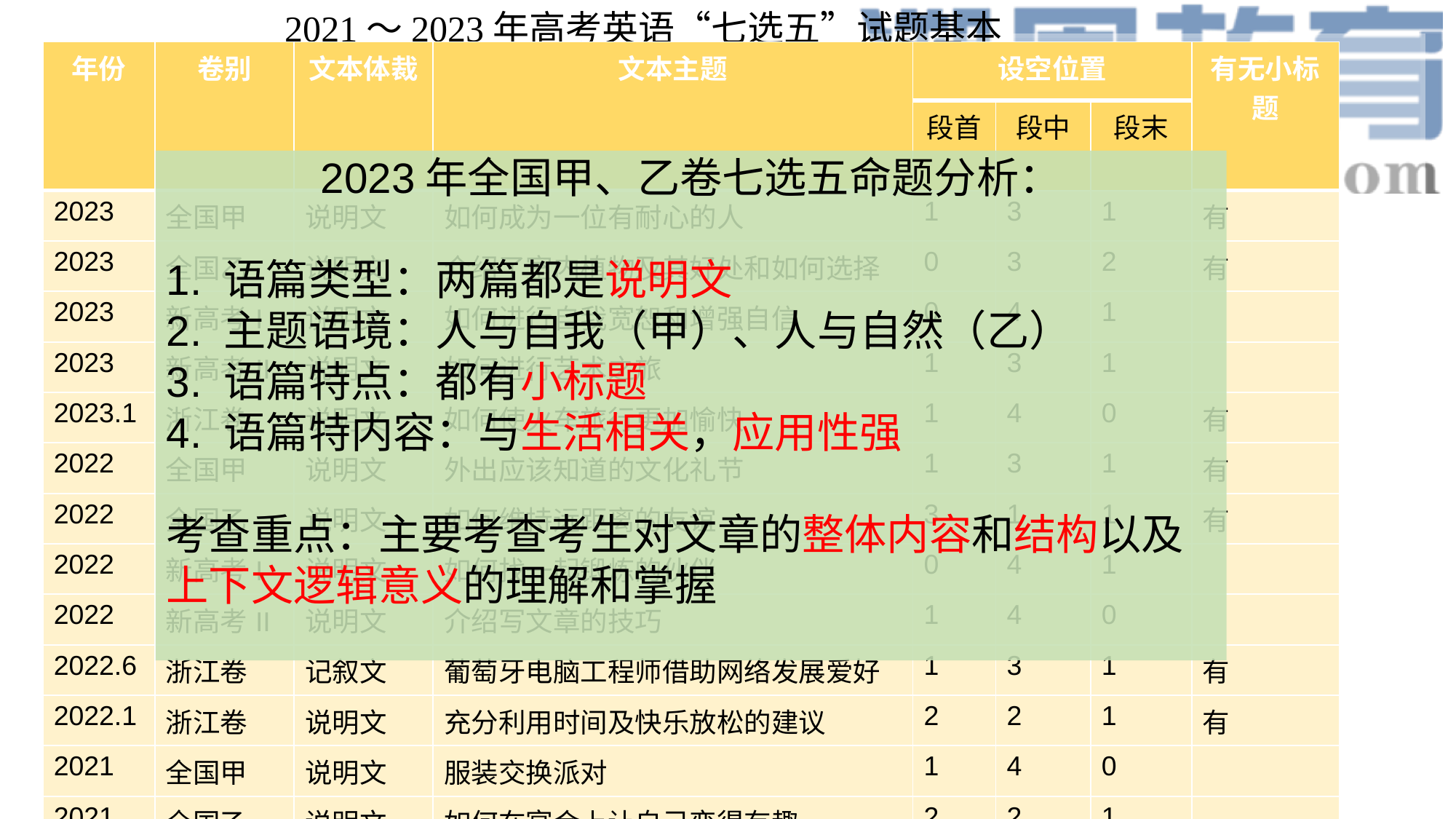

2021～2023年高考英语“七选五”试题基本情况
| 年份 | 卷别 | 文本体裁 | 文本主题 | 设空位置 |  |  | 有无小标题 |
| --- | --- | --- | --- | --- | --- | --- | --- |
|  |  |  |  | 段首 | 段中 | 段末 |  |
| 2023 | 全国甲 | 说明文 | 如何成为一位有耐心的人 | 1 | 3 | 1 | 有 |
| 2023 | 全国乙 | 说明文 | 介绍了室内植物及其好处和如何选择 | 0 | 3 | 2 | 有 |
| 2023 | 新高考I | 说明文 | 如何进行自我宽恕和增强自信 | 0 | 4 | 1 |  |
| 2023 | 新高考II | 说明文 | 如何进行艺术之旅 | 1 | 3 | 1 |  |
| 2023.1 | 浙江卷 | 说明文 | 如何使火车旅行更加愉快 | 1 | 4 | 0 | 有 |
| 2022 | 全国甲 | 说明文 | 外出应该知道的文化礼节 | 1 | 3 | 1 | 有 |
| 2022 | 全国乙 | 说明文 | 如何维持远距离的友谊 | 3 | 1 | 1 | 有 |
| 2022 | 新高考I | 说明文 | 如何找一起锻炼的伙伴 | 0 | 4 | 1 |  |
| 2022 | 新高考II | 说明文 | 介绍写文章的技巧 | 1 | 4 | 0 |  |
| 2022.6 | 浙江卷 | 记叙文 | 葡萄牙电脑工程师借助网络发展爱好 | 1 | 3 | 1 | 有 |
| 2022.1 | 浙江卷 | 说明文 | 充分利用时间及快乐放松的建议 | 2 | 2 | 1 | 有 |
| 2021 | 全国甲 | 说明文 | 服装交换派对 | 1 | 4 | 0 |  |
| 2021 | 全国乙 | 说明文 | 如何在宴会上让自己变得有趣 | 2 | 2 | 1 |  |
| 2021 | 新高考I | 记叙文 | 在巴黎居住的感受 | 1 | 4 | 0 |  |
| 2021 | 新高考II | 说明文 | 如何使阅读速度加快 | 1 | 2 | 2 |  |
2023年全国甲、乙卷七选五命题分析：

1. 语篇类型：两篇都是说明文
2. 主题语境：人与自我（甲）、人与自然（乙）
3. 语篇特点：都有小标题
4. 语篇特内容：与生活相关，应用性强

考查重点：主要考查考生对文章的整体内容和结构以及上下文逻辑意义的理解和掌握